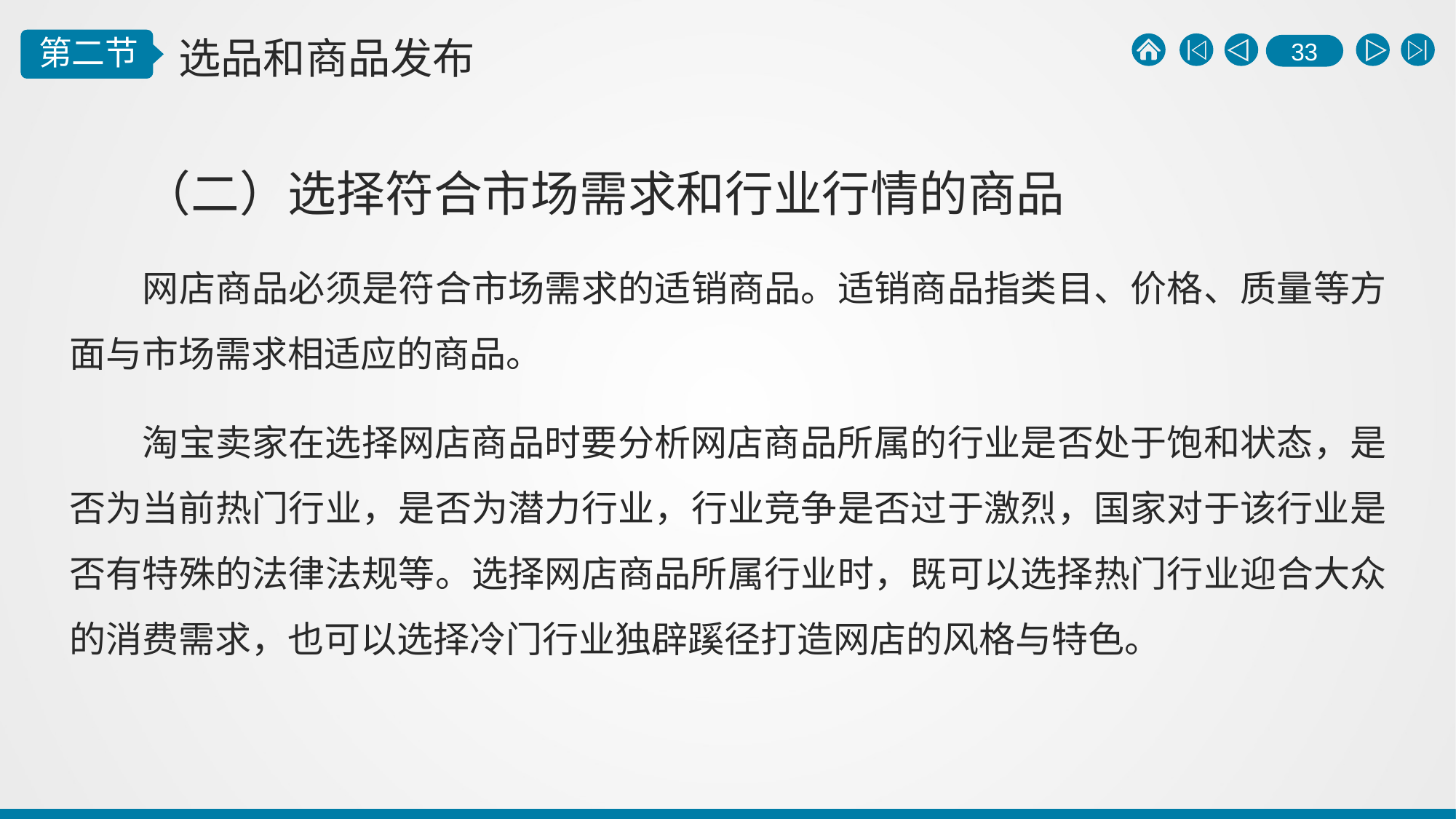

（二）选择符合市场需求和行业行情的商品
网店商品必须是符合市场需求的适销商品。适销商品指类目、价格、质量等方面与市场需求相适应的商品。
淘宝卖家在选择网店商品时要分析网店商品所属的行业是否处于饱和状态，是否为当前热门行业，是否为潜力行业，行业竞争是否过于激烈，国家对于该行业是否有特殊的法律法规等。选择网店商品所属行业时，既可以选择热门行业迎合大众的消费需求，也可以选择冷门行业独辟蹊径打造网店的风格与特色。